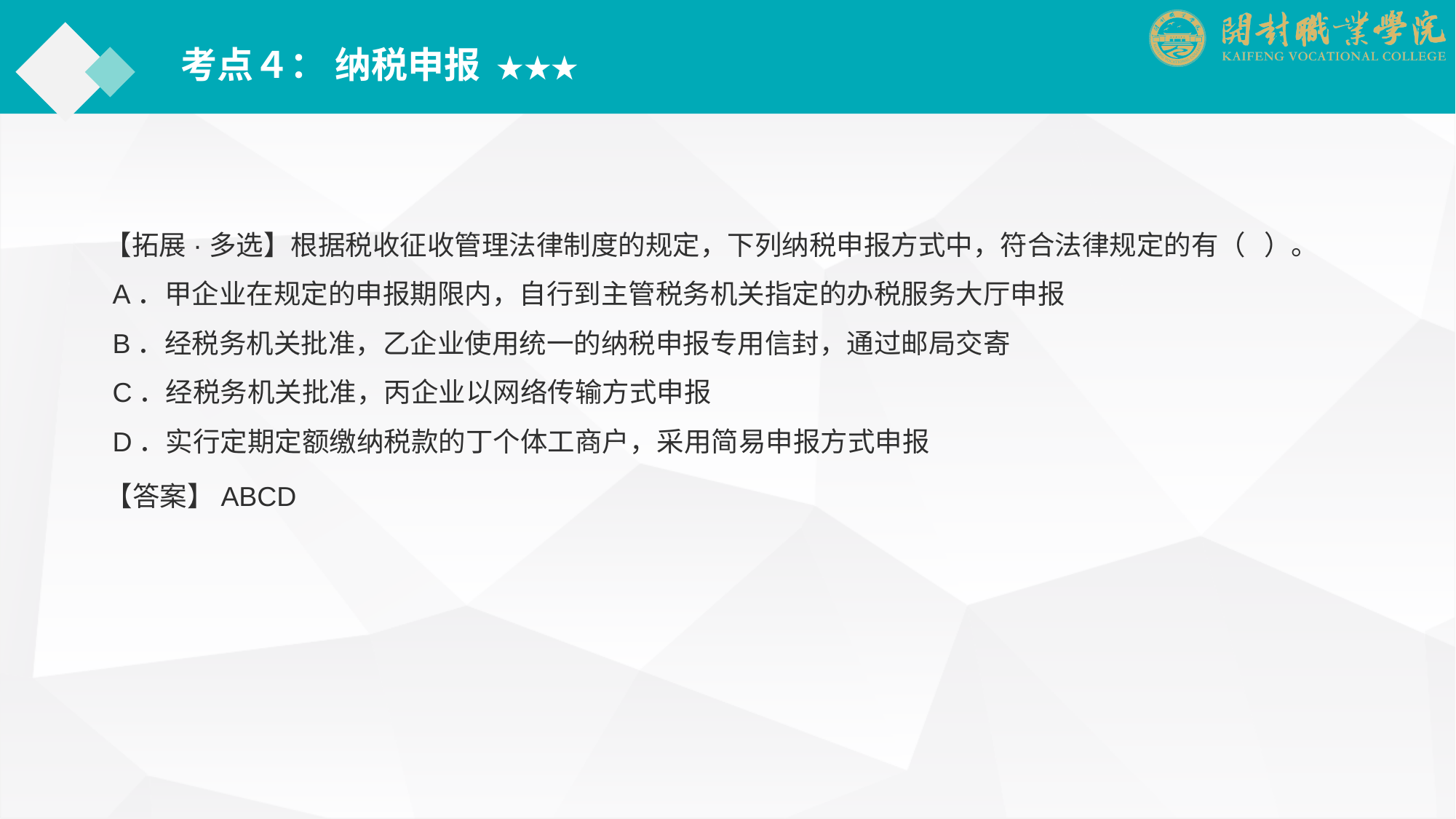

考点４： 纳税申报  ★★★
【拓展·多选】根据税收征收管理法律制度的规定，下列纳税申报方式中，符合法律规定的有（   ）。
 A．甲企业在规定的申报期限内，自行到主管税务机关指定的办税服务大厅申报
 B．经税务机关批准，乙企业使用统一的纳税申报专用信封，通过邮局交寄
 C．经税务机关批准，丙企业以网络传输方式申报
 D．实行定期定额缴纳税款的丁个体工商户，采用简易申报方式申报
【答案】ABCD